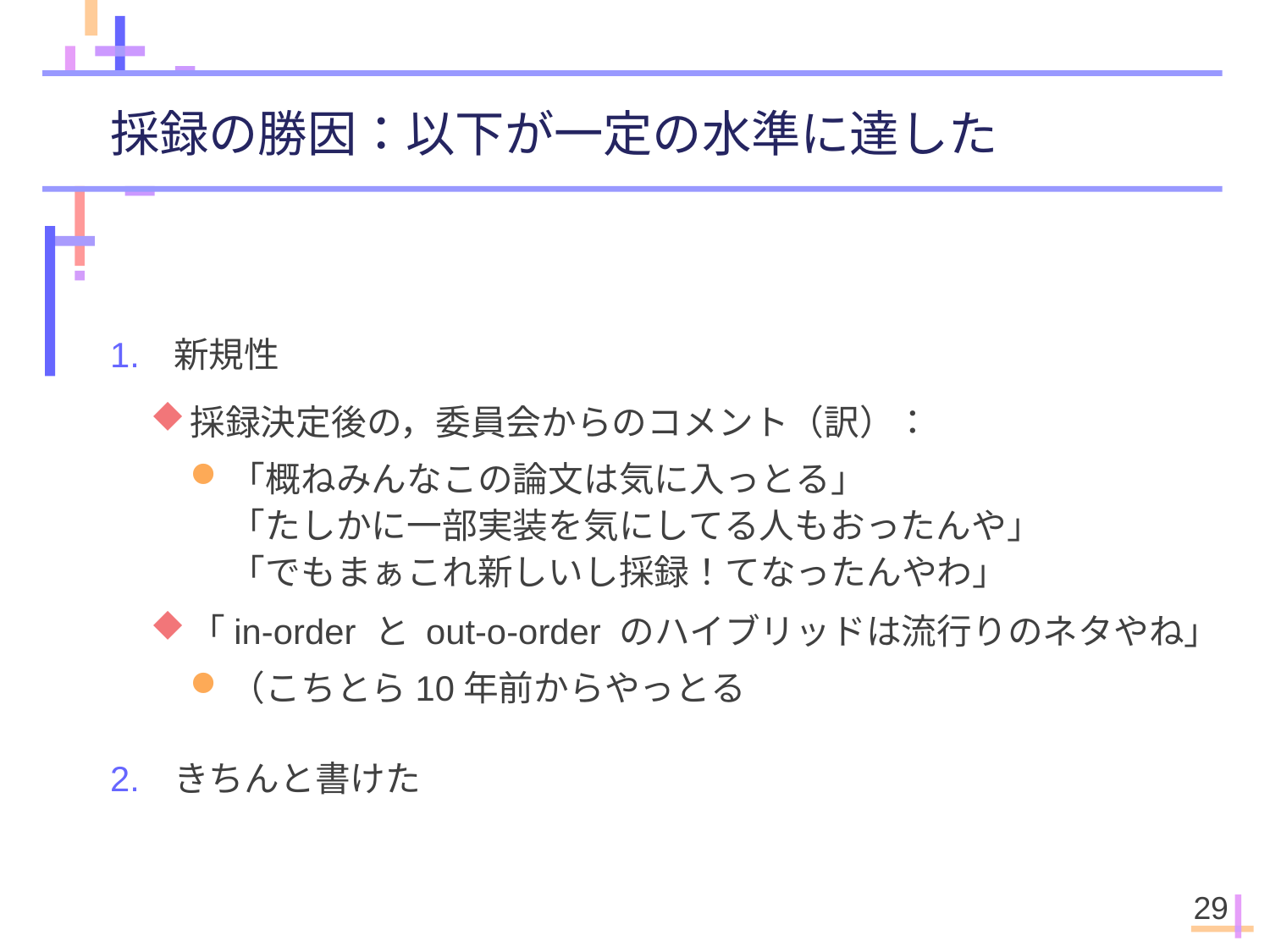

# 採録の勝因：以下が一定の水準に達した
新規性
採録決定後の，委員会からのコメント（訳）：
「概ねみんなこの論文は気に入っとる」
「たしかに一部実装を気にしてる人もおったんや」
「でもまぁこれ新しいし採録！てなったんやわ」
「in-order と out-o-order のハイブリッドは流行りのネタやね」
（こちとら10年前からやっとる
きちんと書けた
29